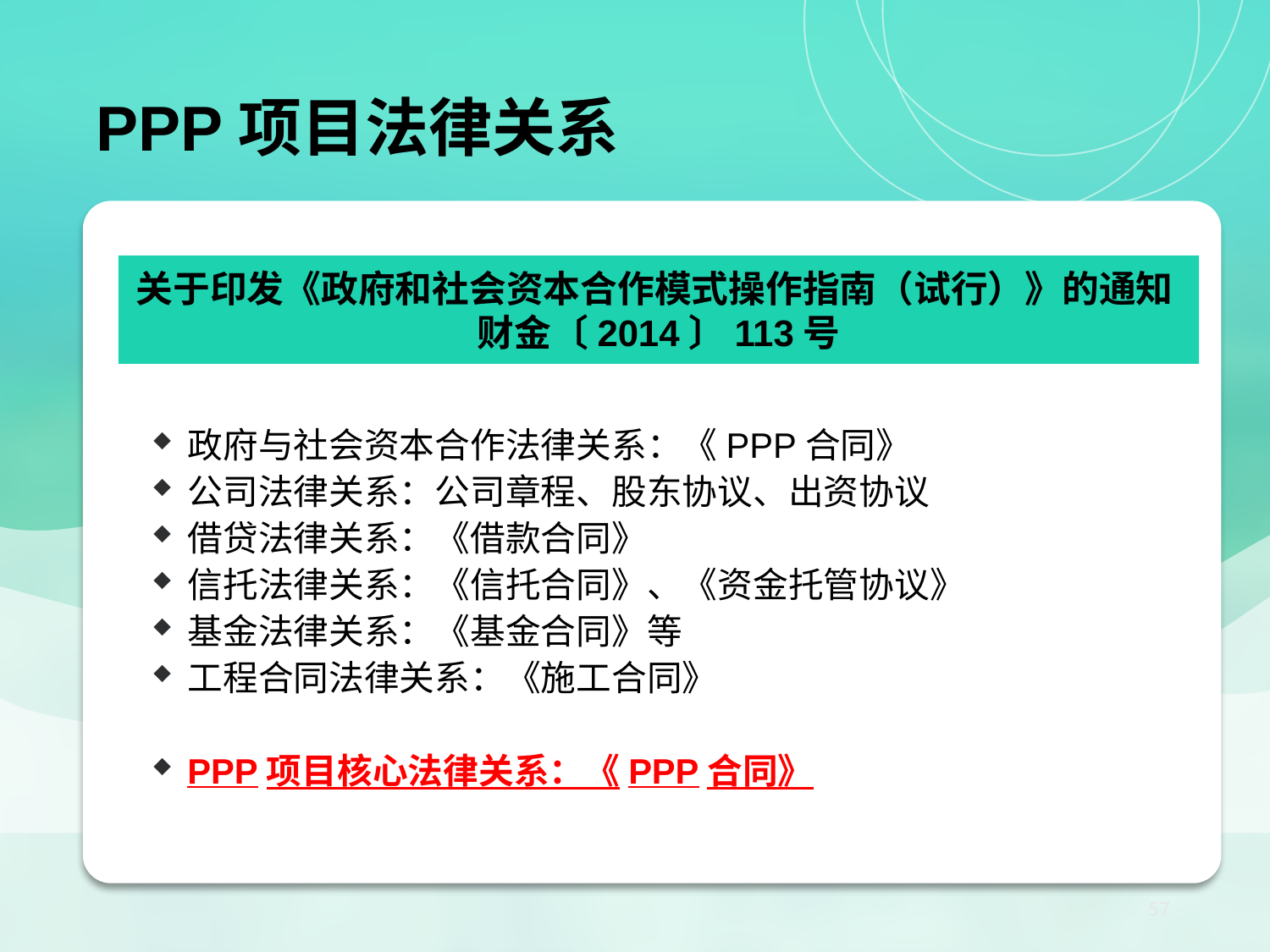

PPP项目法律关系

政府与社会资本合作法律关系：《PPP合同》
公司法律关系：公司章程、股东协议、出资协议
借贷法律关系：《借款合同》
信托法律关系：《信托合同》、《资金托管协议》
基金法律关系：《基金合同》等
工程合同法律关系：《施工合同》

PPP项目核心法律关系：《PPP合同》

关于印发《政府和社会资本合作模式操作指南（试行）》的通知
财金〔2014〕113号

57